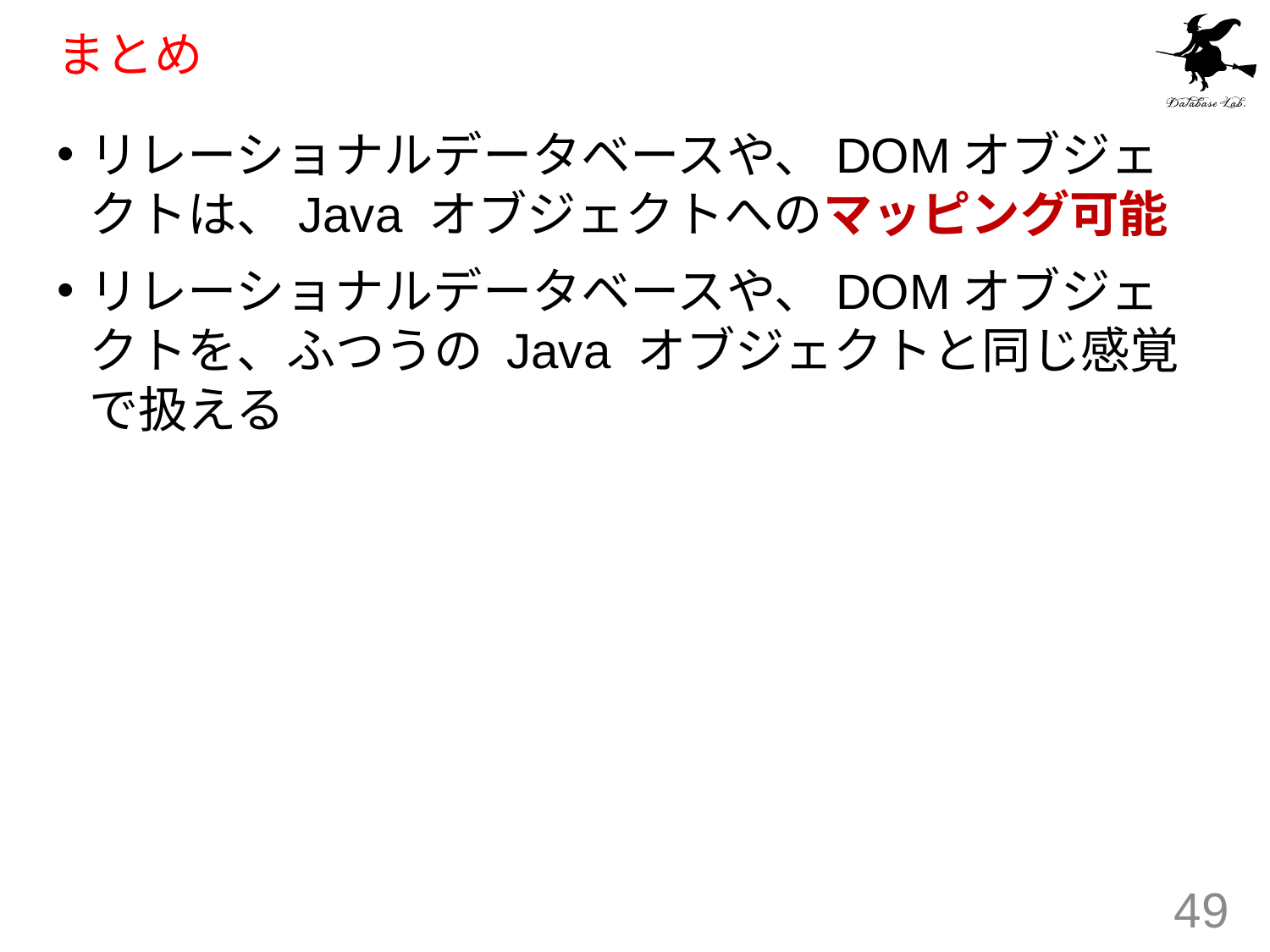

# まとめ
リレーショナルデータベースや、DOMオブジェクトは、Java オブジェクトへのマッピング可能
リレーショナルデータベースや、DOMオブジェクトを、ふつうの Java オブジェクトと同じ感覚で扱える
49